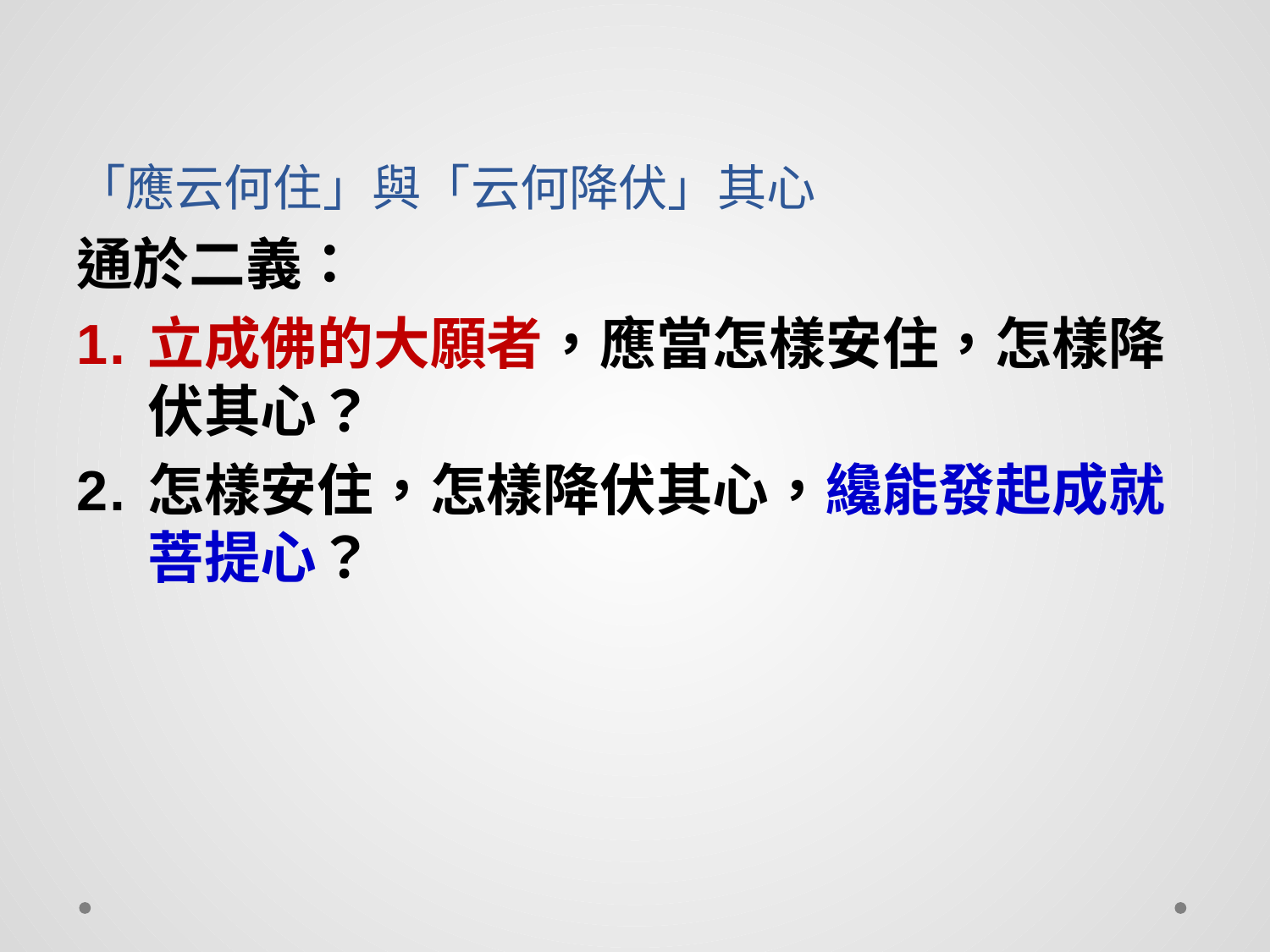

# 「應云何住」與「云何降伏」其心
通於二義：
立成佛的大願者，應當怎樣安住，怎樣降伏其心？
怎樣安住，怎樣降伏其心，纔能發起成就菩提心？